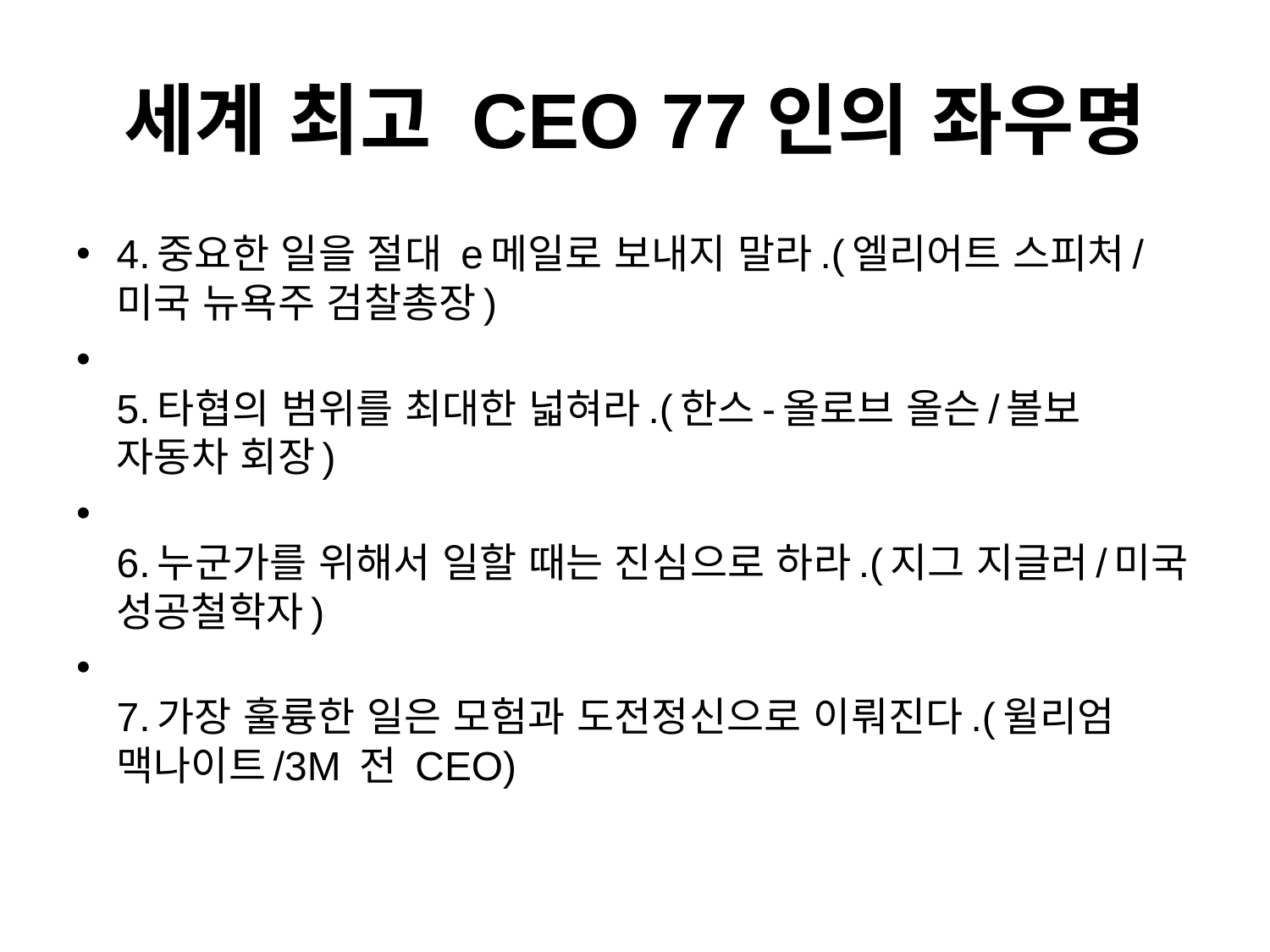

# 세계 최고 CEO 77인의 좌우명
4.중요한 일을 절대 e메일로 보내지 말라.(엘리어트 스피처/미국 뉴욕주 검찰총장)
5.타협의 범위를 최대한 넓혀라.(한스-올로브 올슨/볼보 자동차 회장)
6.누군가를 위해서 일할 때는 진심으로 하라.(지그 지글러/미국 성공철학자)
7.가장 훌륭한 일은 모험과 도전정신으로 이뤄진다.(윌리엄 맥나이트/3M 전 CEO)